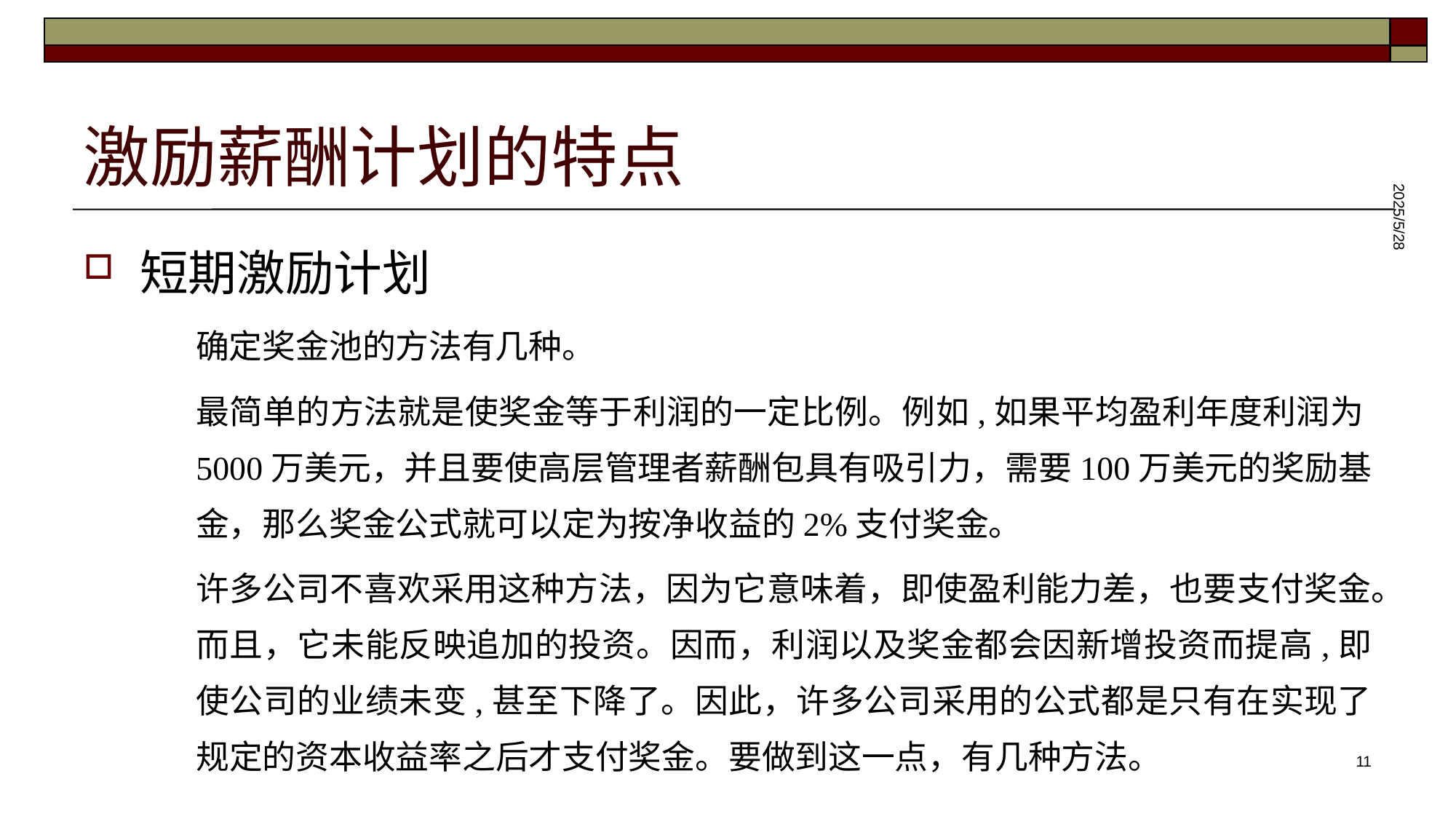

# 激励薪酬计划的特点
短期激励计划
确定奖金池的方法有几种。
最简单的方法就是使奖金等于利润的一定比例。例如,如果平均盈利年度利润为5000万美元，并且要使高层管理者薪酬包具有吸引力，需要100万美元的奖励基金，那么奖金公式就可以定为按净收益的2%支付奖金。
许多公司不喜欢采用这种方法，因为它意味着，即使盈利能力差，也要支付奖金。而且，它未能反映追加的投资。因而，利润以及奖金都会因新增投资而提高,即使公司的业绩未变,甚至下降了。因此，许多公司采用的公式都是只有在实现了规定的资本收益率之后才支付奖金。要做到这一点，有几种方法。

2025/5/28
11